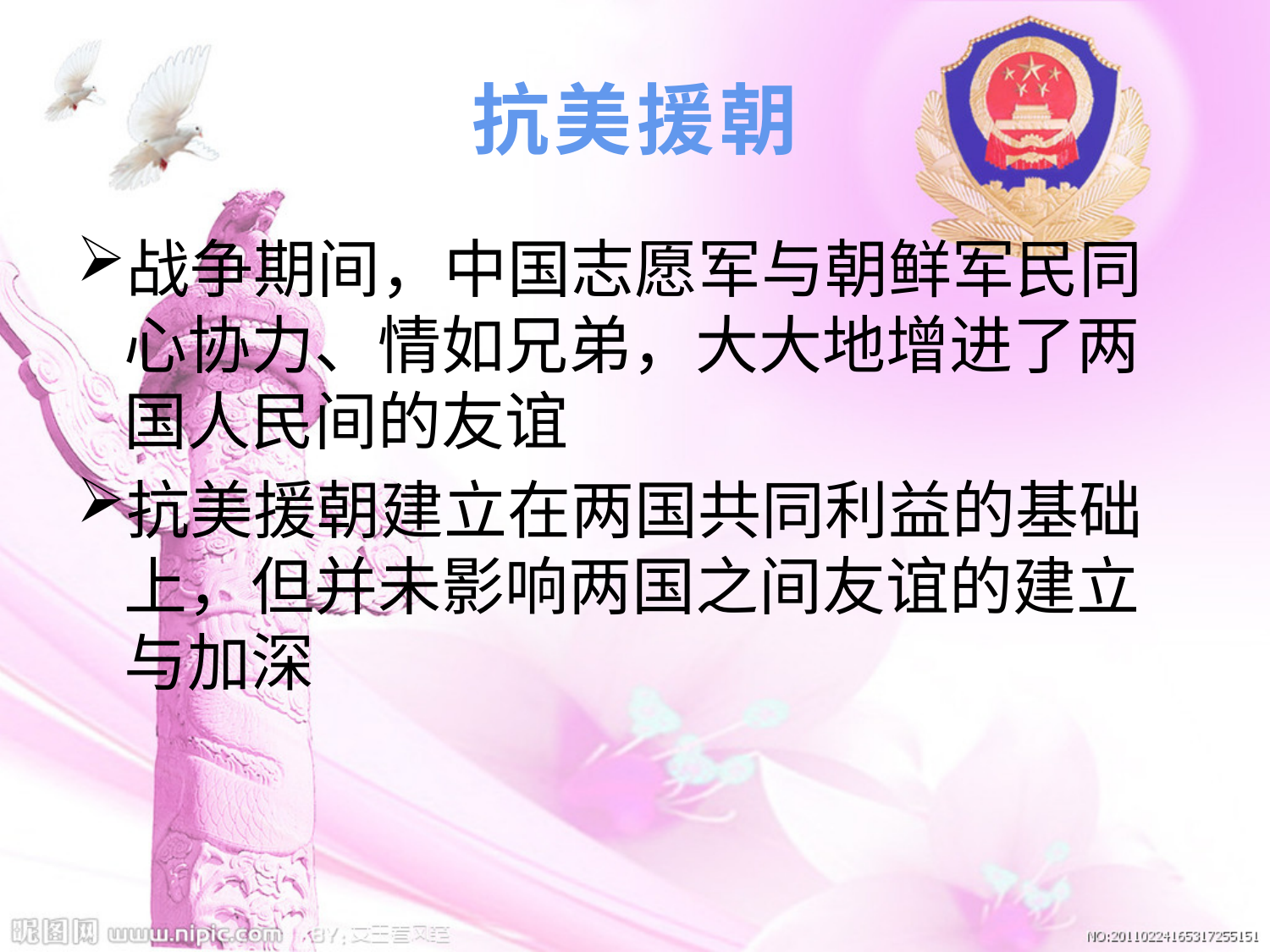

# 抗美援朝
战争期间，中国志愿军与朝鲜军民同心协力、情如兄弟，大大地增进了两国人民间的友谊
抗美援朝建立在两国共同利益的基础上，但并未影响两国之间友谊的建立与加深